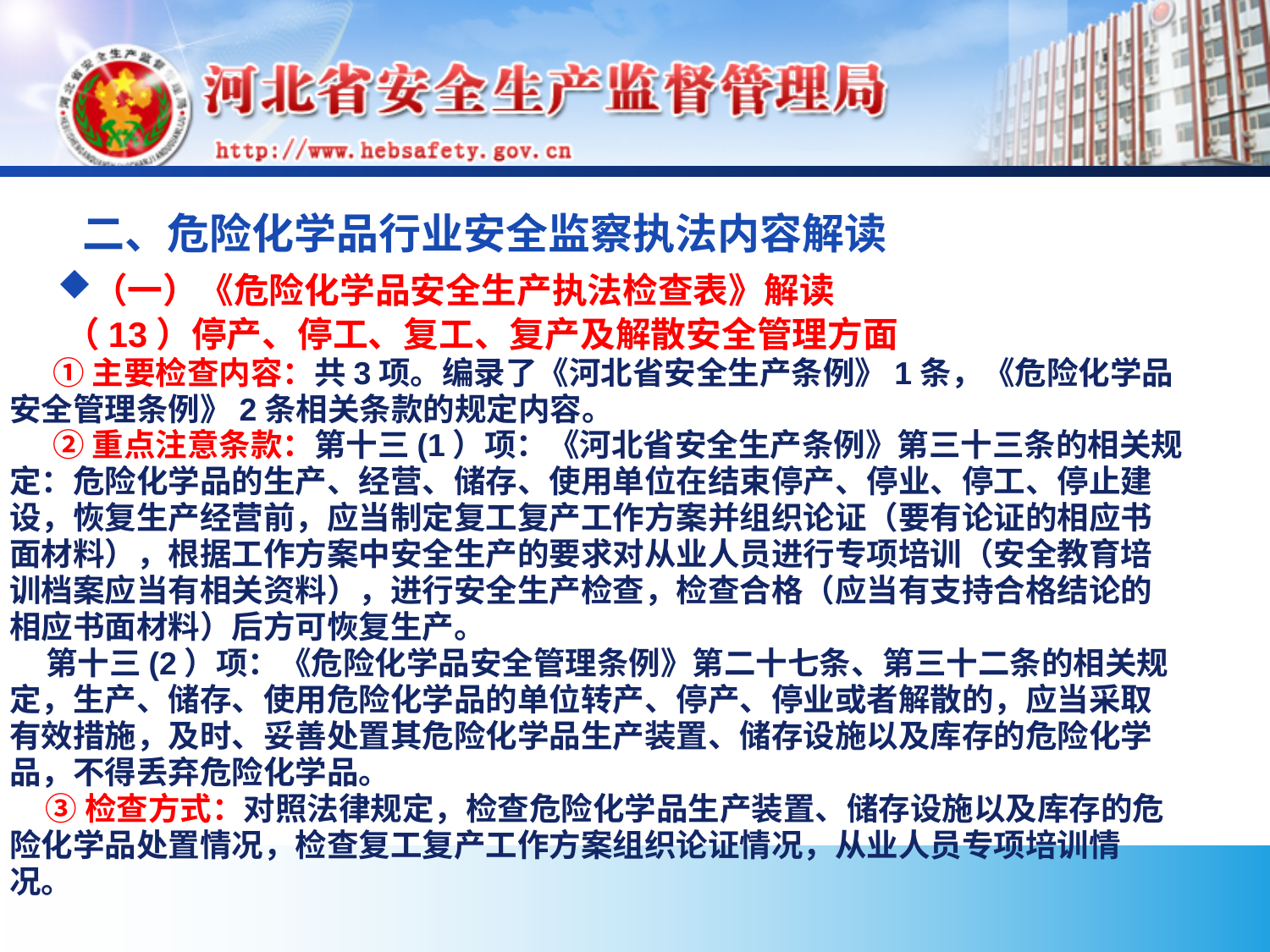

# 二、危险化学品行业安全监察执法内容解读
（一）《危险化学品安全生产执法检查表》解读
      （13）停产、停工、复工、复产及解散安全管理方面
      ①主要检查内容：共3项。编录了《河北省安全生产条例》1条，《危险化学品安全管理条例》2条相关条款的规定内容。
      ②重点注意条款：第十三(1）项：《河北省安全生产条例》第三十三条的相关规定：危险化学品的生产、经营、储存、使用单位在结束停产、停业、停工、停止建设，恢复生产经营前，应当制定复工复产工作方案并组织论证（要有论证的相应书面材料），根据工作方案中安全生产的要求对从业人员进行专项培训（安全教育培训档案应当有相关资料），进行安全生产检查，检查合格（应当有支持合格结论的相应书面材料）后方可恢复生产。
    第十三(2）项：《危险化学品安全管理条例》第二十七条、第三十二条的相关规定，生产、储存、使用危险化学品的单位转产、停产、停业或者解散的，应当采取有效措施，及时、妥善处置其危险化学品生产装置、储存设施以及库存的危险化学品，不得丢弃危险化学品。
     ③检查方式：对照法律规定，检查危险化学品生产装置、储存设施以及库存的危险化学品处置情况，检查复工复产工作方案组织论证情况，从业人员专项培训情况。